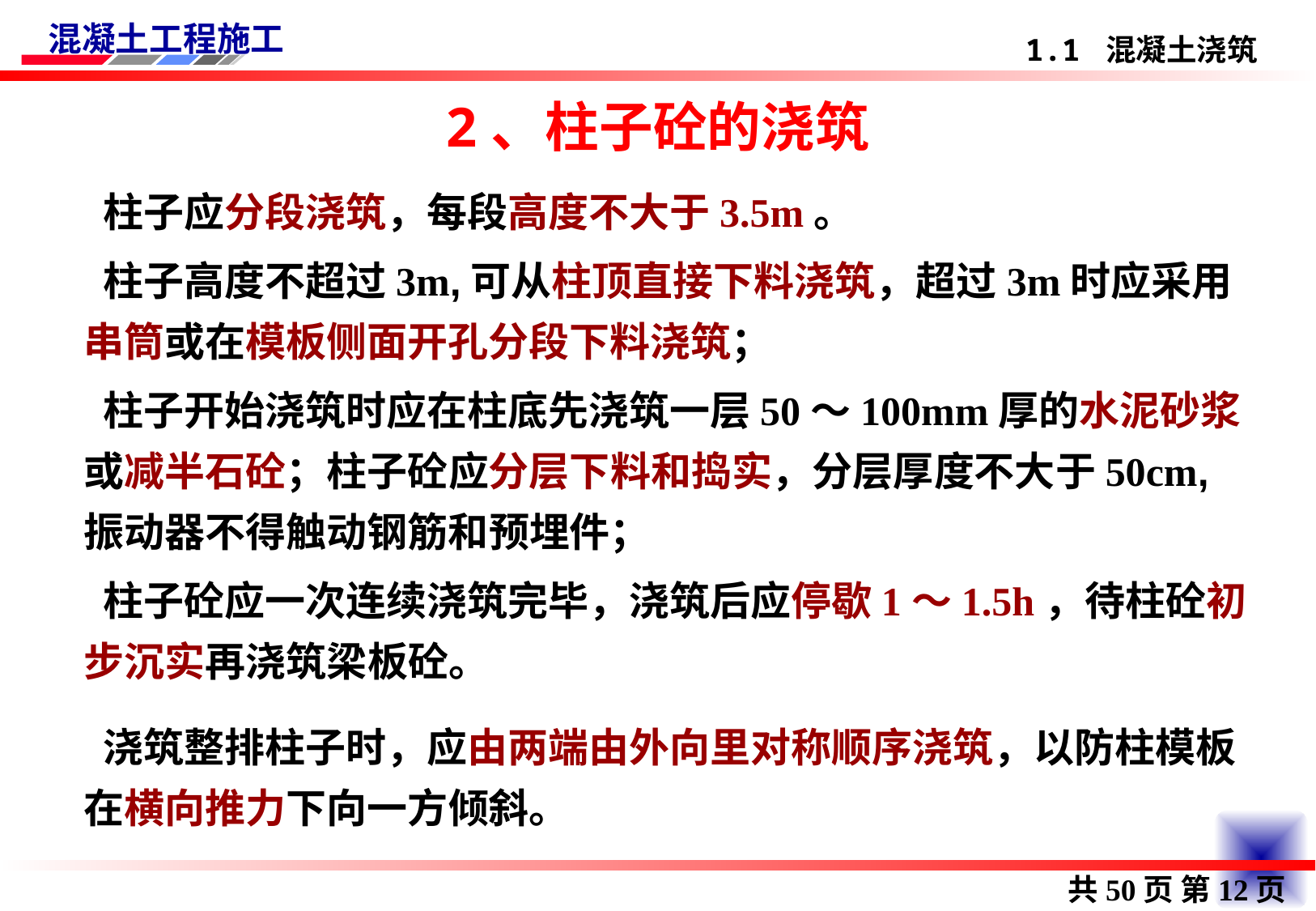

1.1 混凝土浇筑
# 2、柱子砼的浇筑
      柱子应分段浇筑，每段高度不大于3.5m。
      柱子高度不超过3m,可从柱顶直接下料浇筑，超过3m时应采用串筒或在模板侧面开孔分段下料浇筑；
      柱子开始浇筑时应在柱底先浇筑一层50～100mm厚的水泥砂浆或减半石砼；柱子砼应分层下料和捣实，分层厚度不大于50cm,振动器不得触动钢筋和预埋件；
      柱子砼应一次连续浇筑完毕，浇筑后应停歇1～1.5h，待柱砼初步沉实再浇筑梁板砼。
      浇筑整排柱子时，应由两端由外向里对称顺序浇筑，以防柱模板在横向推力下向一方倾斜。
共50页 第12页